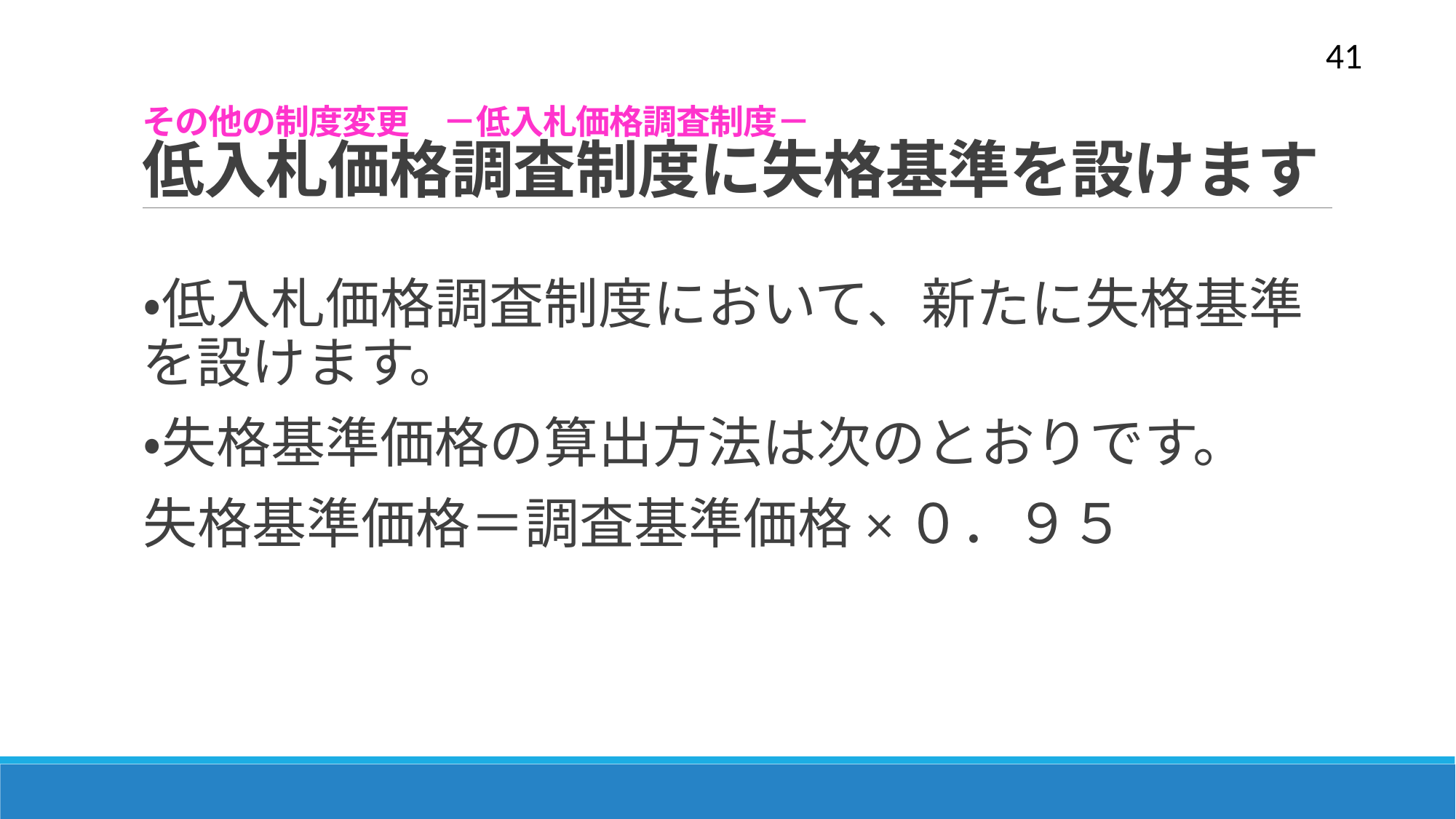

41
# その他の制度変更　－低入札価格調査制度－ 低入札価格調査制度に失格基準を設けます
・低入札価格調査制度において、新たに失格基準を設けます。
・失格基準価格の算出方法は次のとおりです。
失格基準価格＝調査基準価格×０．９５